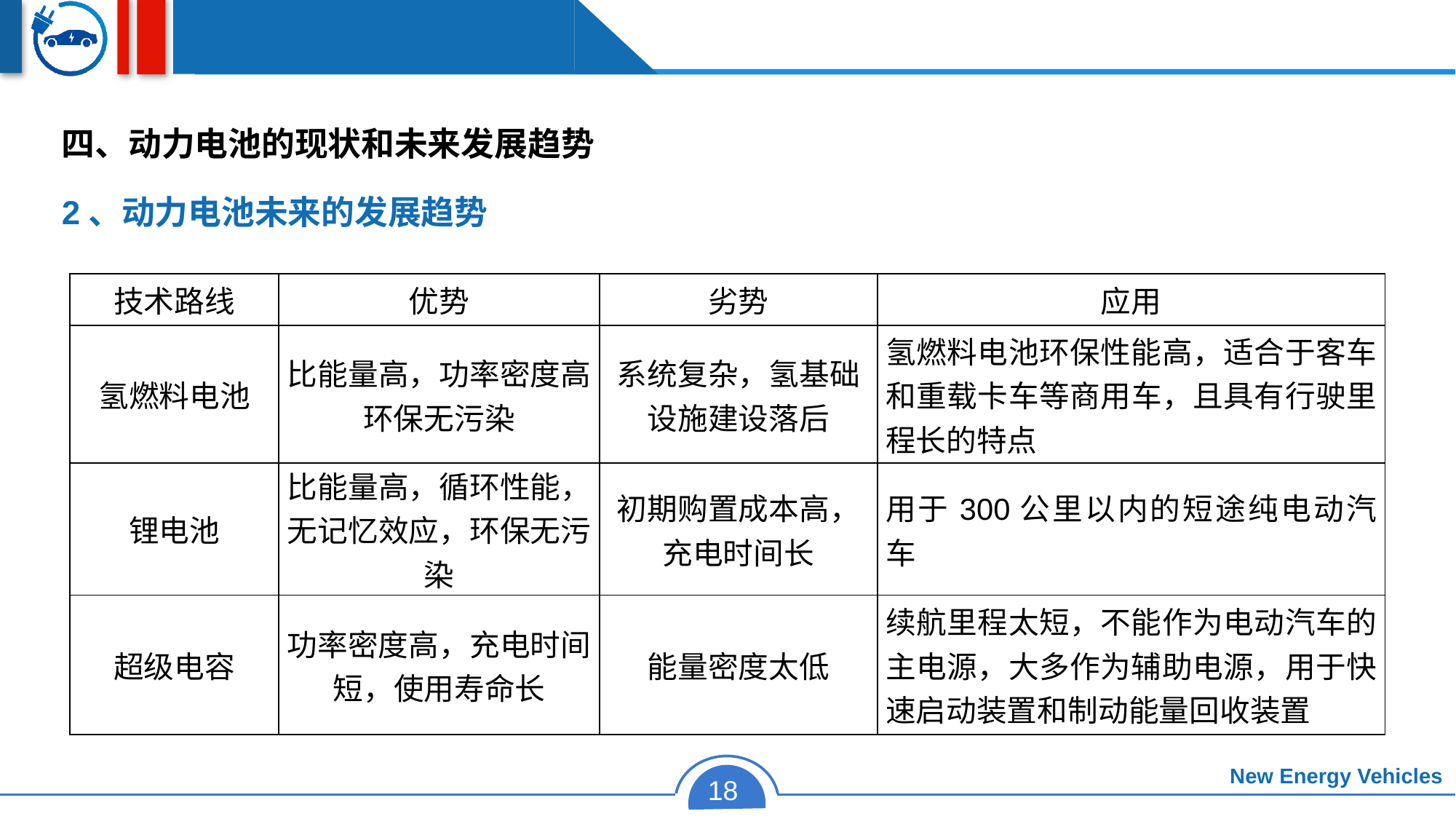

四、动力电池的现状和未来发展趋势
2、动力电池未来的发展趋势
| 技术路线 | 优势 | 劣势 | 应用 |
| --- | --- | --- | --- |
| 氢燃料电池 | 比能量高，功率密度高 环保无污染 | 系统复杂，氢基础设施建设落后 | 氢燃料电池环保性能高，适合于客车和重载卡车等商用车，且具有行驶里程长的特点 |
| 锂电池 | 比能量高，循环性能，无记忆效应，环保无污染 | 初期购置成本高， 充电时间长 | 用于300公里以内的短途纯电动汽车 |
| 超级电容 | 功率密度高，充电时间短，使用寿命长 | 能量密度太低 | 续航里程太短，不能作为电动汽车的主电源，大多作为辅助电源，用于快速启动装置和制动能量回收装置 |